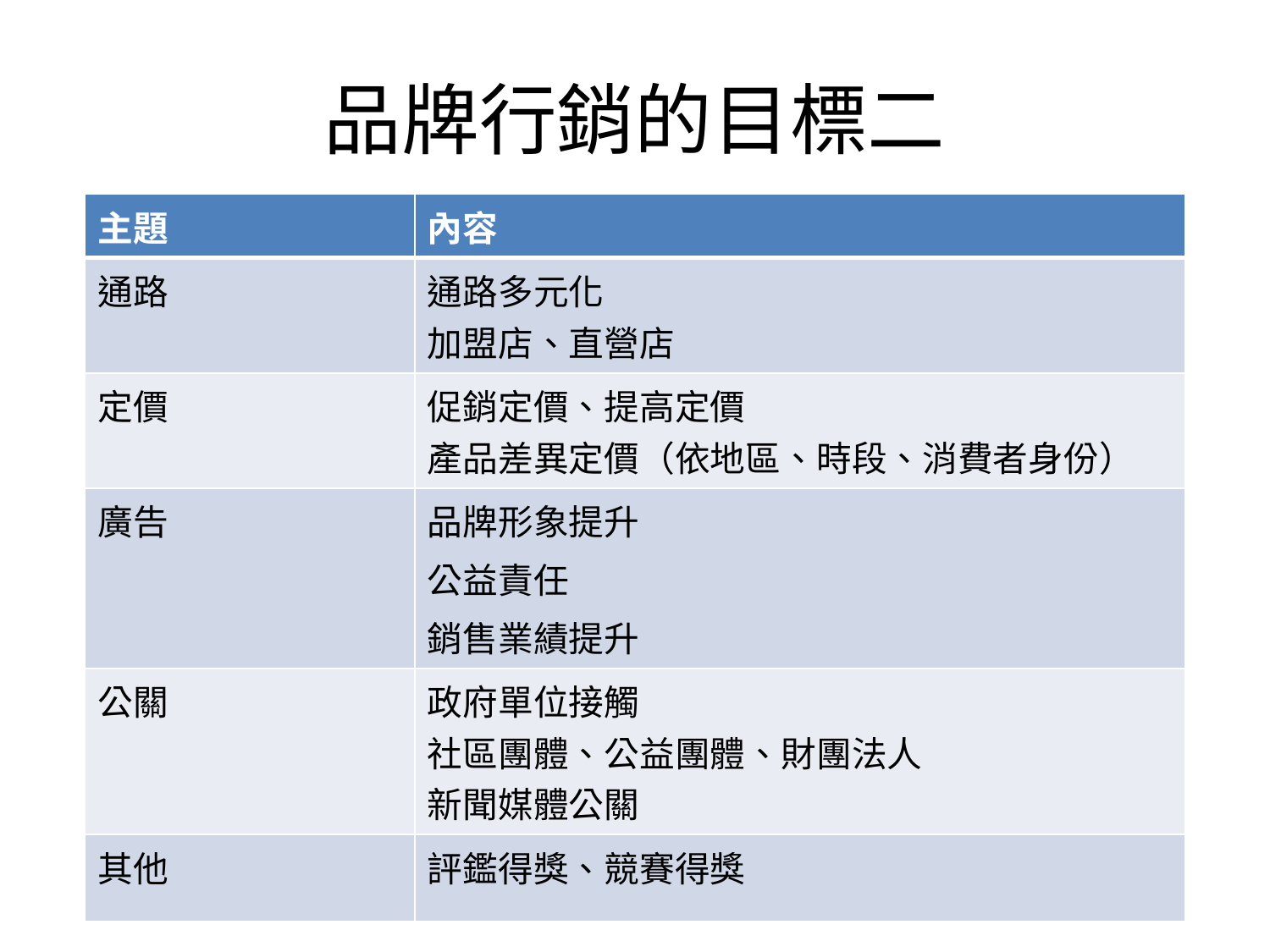

# 品牌行銷的目標二
| 主題 | 內容 |
| --- | --- |
| 通路 | 通路多元化 加盟店、直營店 |
| 定價 | 促銷定價、提高定價 產品差異定價（依地區、時段、消費者身份） |
| 廣告 | 品牌形象提升 公益責任 銷售業績提升 |
| 公關 | 政府單位接觸 社區團體、公益團體、財團法人 新聞媒體公關 |
| 其他 | 評鑑得獎、競賽得獎 |